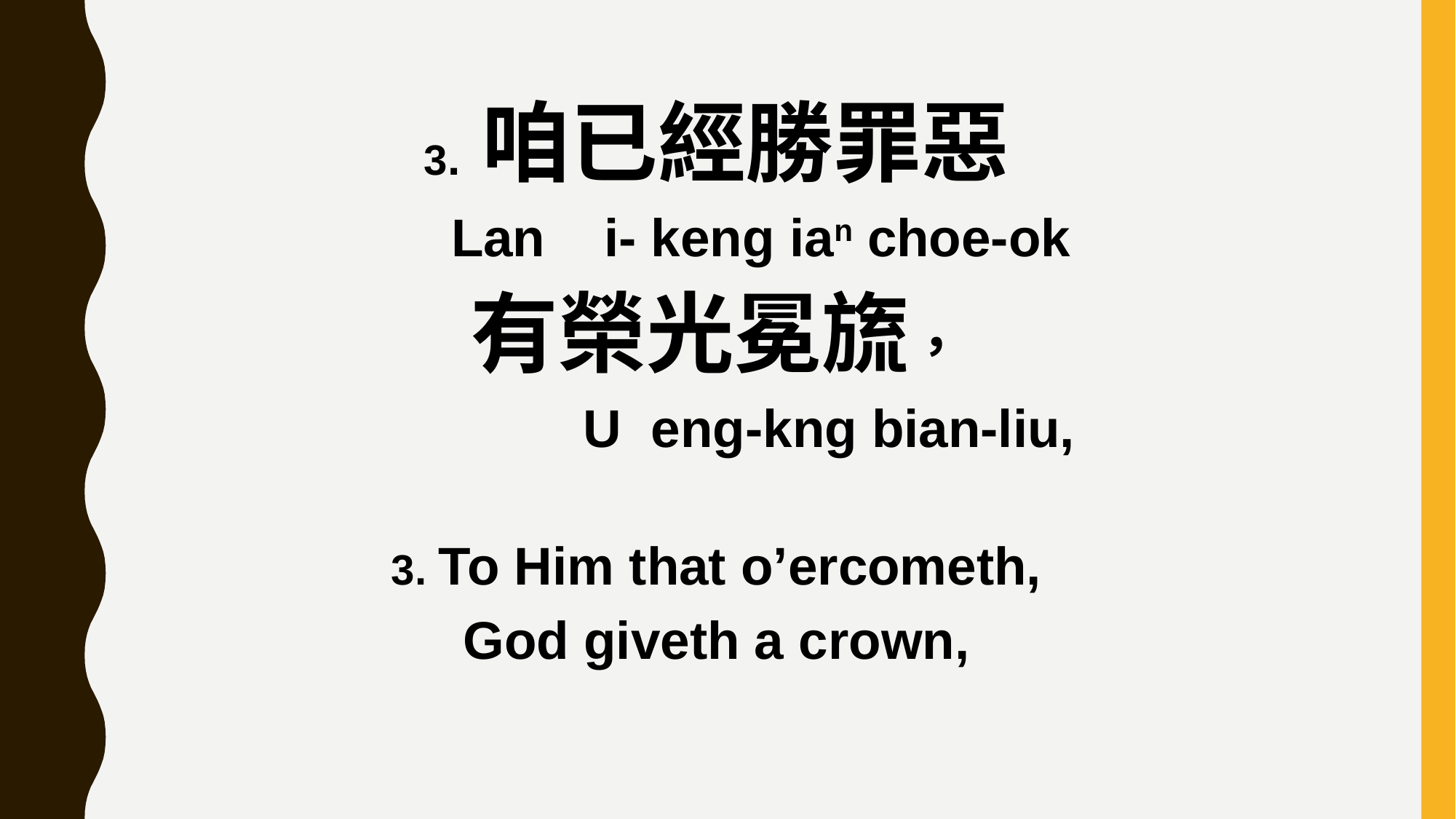

3. 咱已經勝罪惡
      Lan    i- keng ian choe-ok
有榮光冕旒，
                            U  eng-kng bian-liu,

3. To Him that o’ercometh,
God giveth a crown,